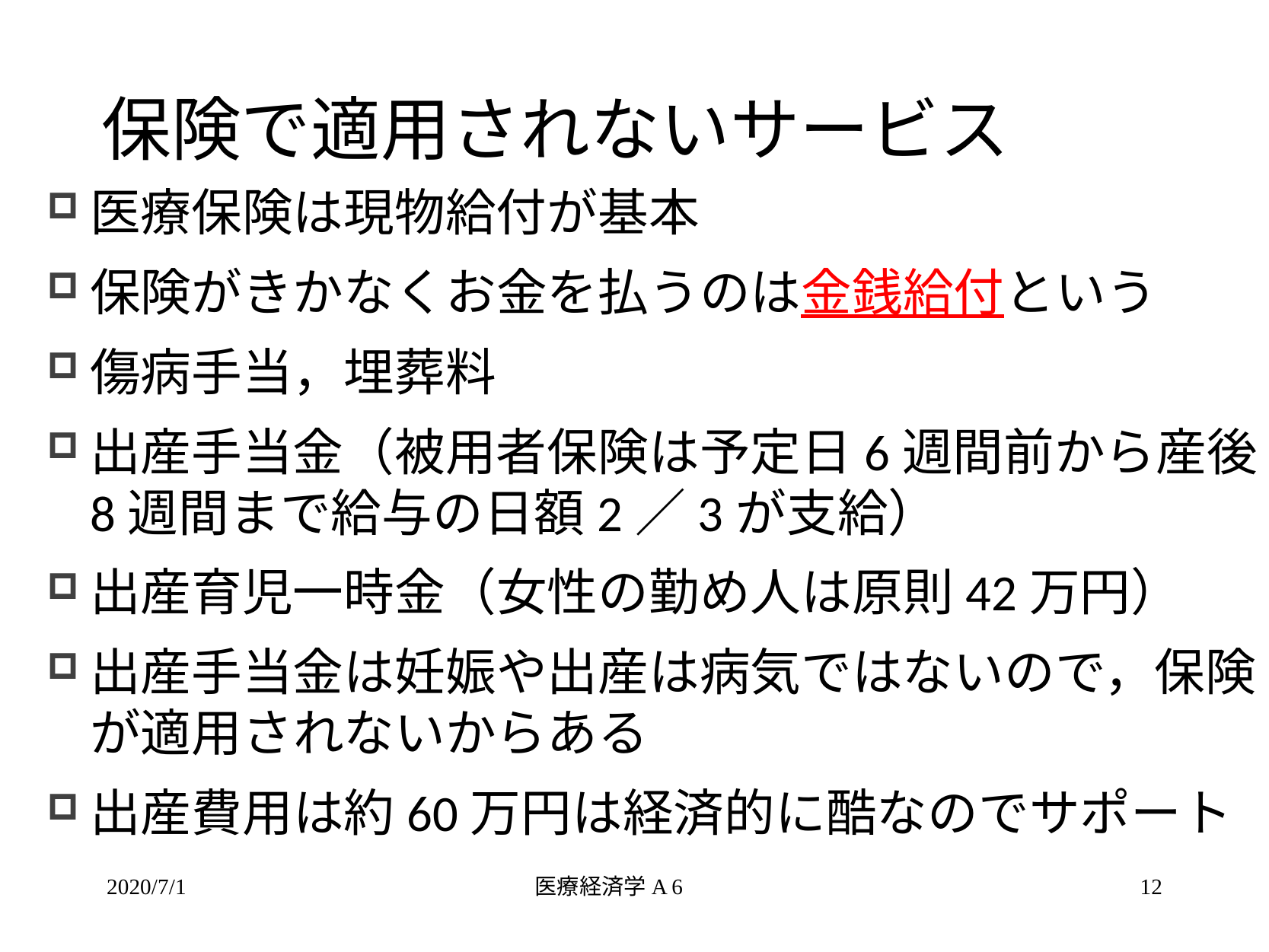

# 保険で適用されないサービス
医療保険は現物給付が基本
保険がきかなくお金を払うのは金銭給付という
傷病手当，埋葬料
出産手当金（被用者保険は予定日6週間前から産後8週間まで給与の日額2／3が支給）
出産育児一時金（女性の勤め人は原則42万円）
出産手当金は妊娠や出産は病気ではないので，保険が適用されないからある
出産費用は約60万円は経済的に酷なのでサポート

2020/7/1
医療経済学A 6
12